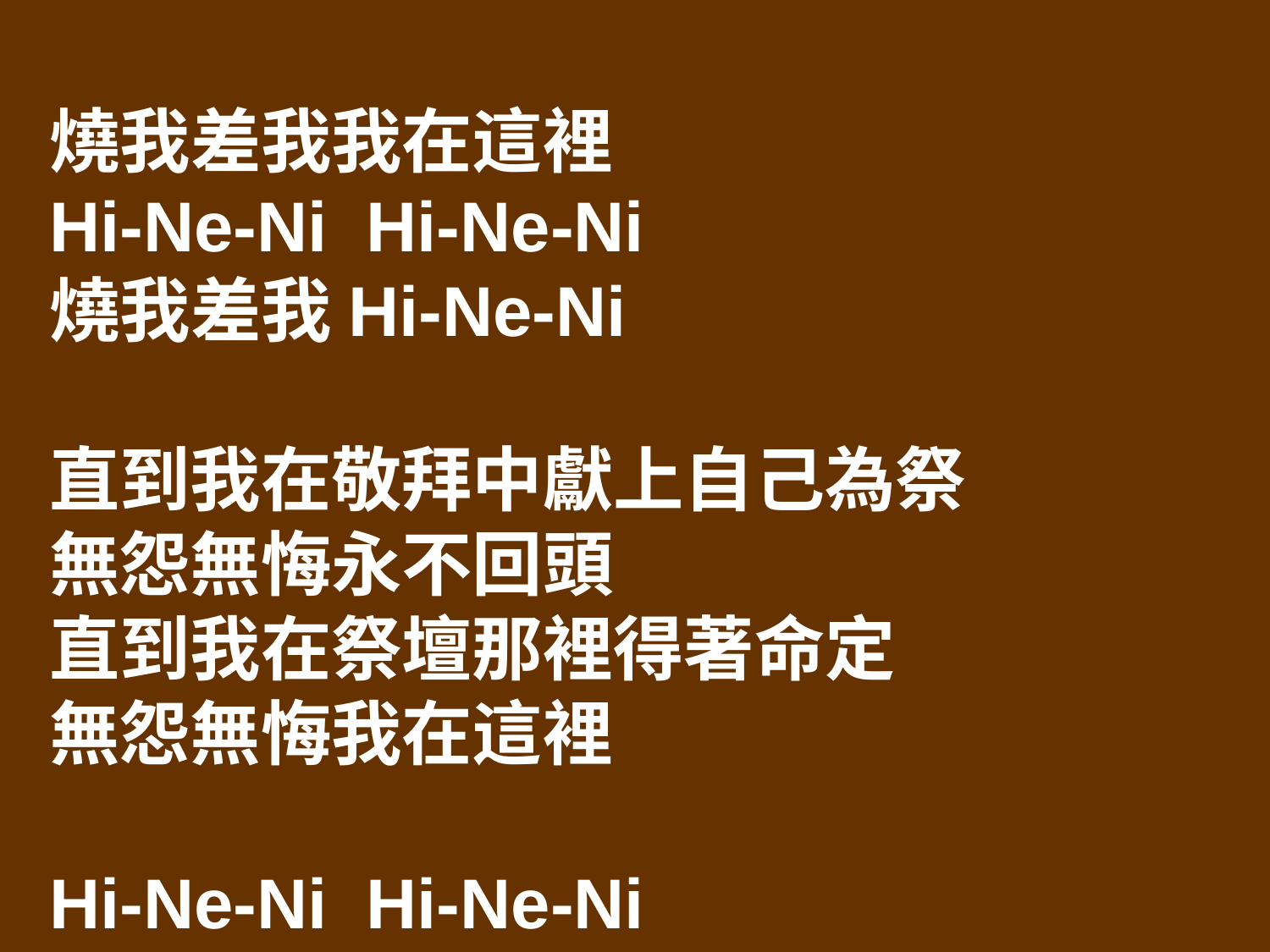

燒我差我我在這裡
Hi-Ne-Ni  Hi-Ne-Ni
燒我差我Hi-Ne-Ni

直到我在敬拜中獻上自己為祭
無怨無悔永不回頭
直到我在祭壇那裡得著命定
無怨無悔我在這裡

Hi-Ne-Ni  Hi-Ne-Ni